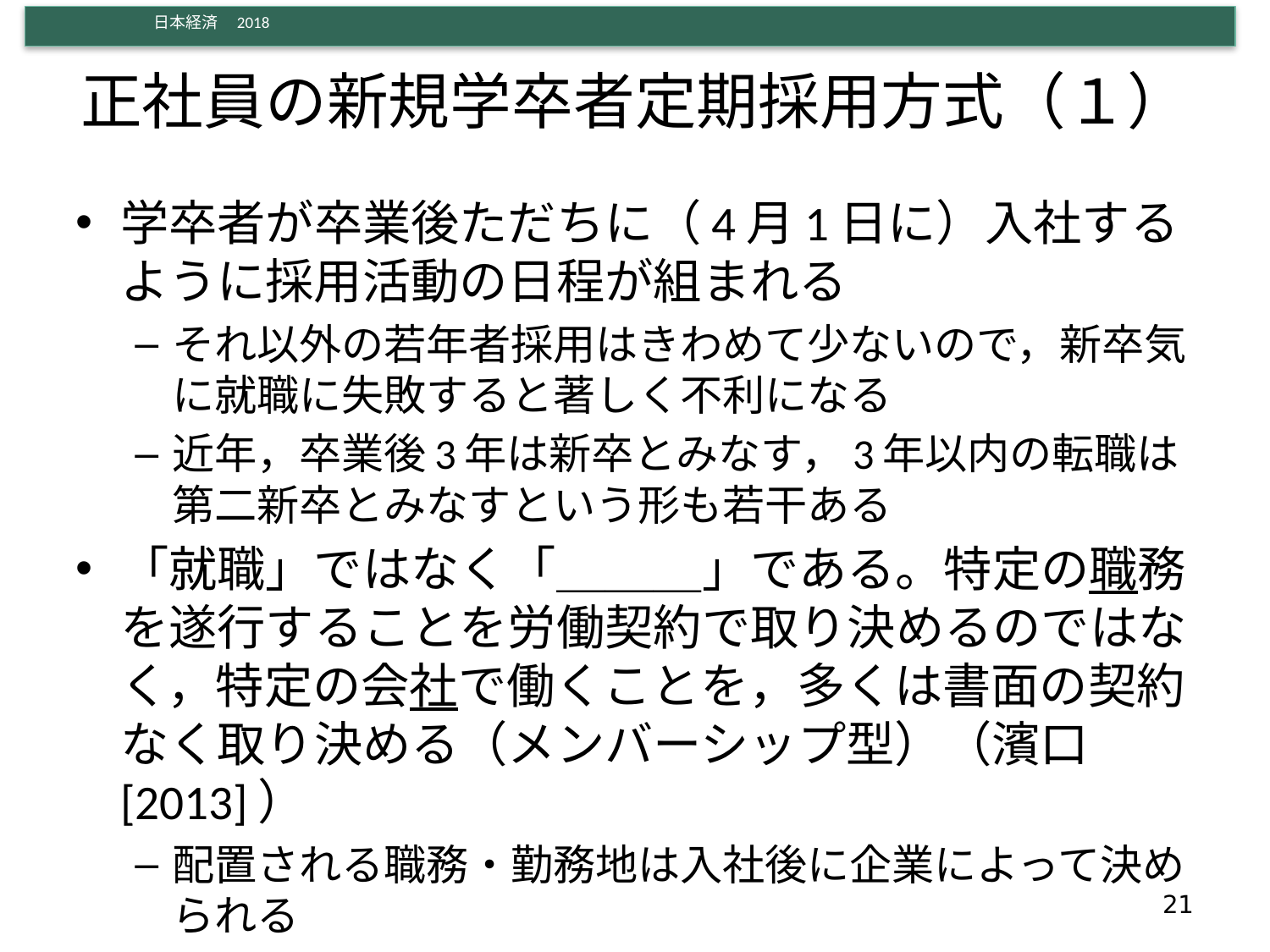

# 正社員の新規学卒者定期採用方式（１）
学卒者が卒業後ただちに（4月1日に）入社するように採用活動の日程が組まれる
それ以外の若年者採用はきわめて少ないので，新卒気に就職に失敗すると著しく不利になる
近年，卒業後3年は新卒とみなす，3年以内の転職は第二新卒とみなすという形も若干ある
「就職」ではなく「＿＿＿」である。特定の職務を遂行することを労働契約で取り決めるのではなく，特定の会社で働くことを，多くは書面の契約なく取り決める（メンバーシップ型）（濱口[2013]）
配置される職務・勤務地は入社後に企業によって決められる
21